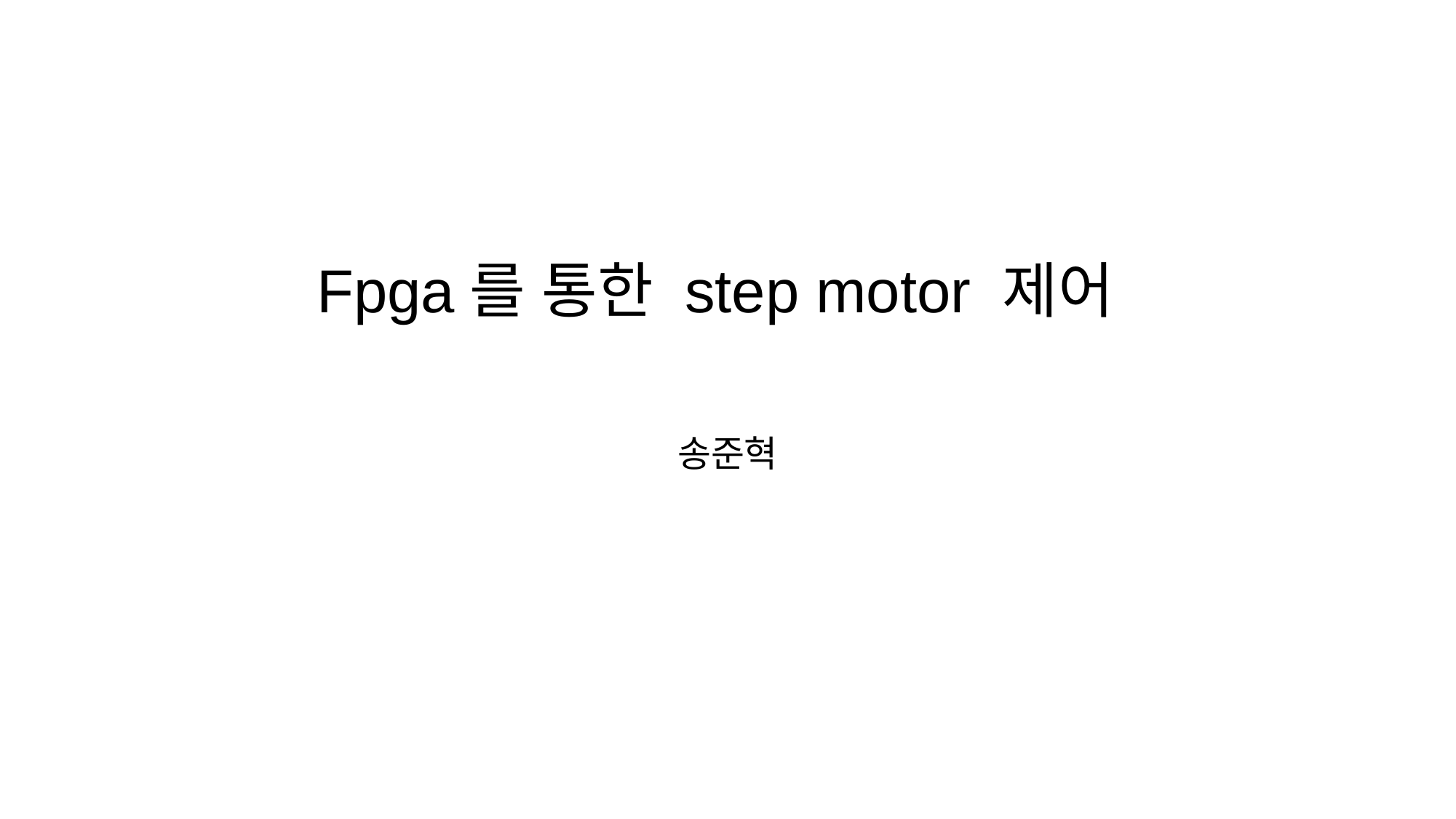

# Fpga를 통한 step motor 제어
송준혁